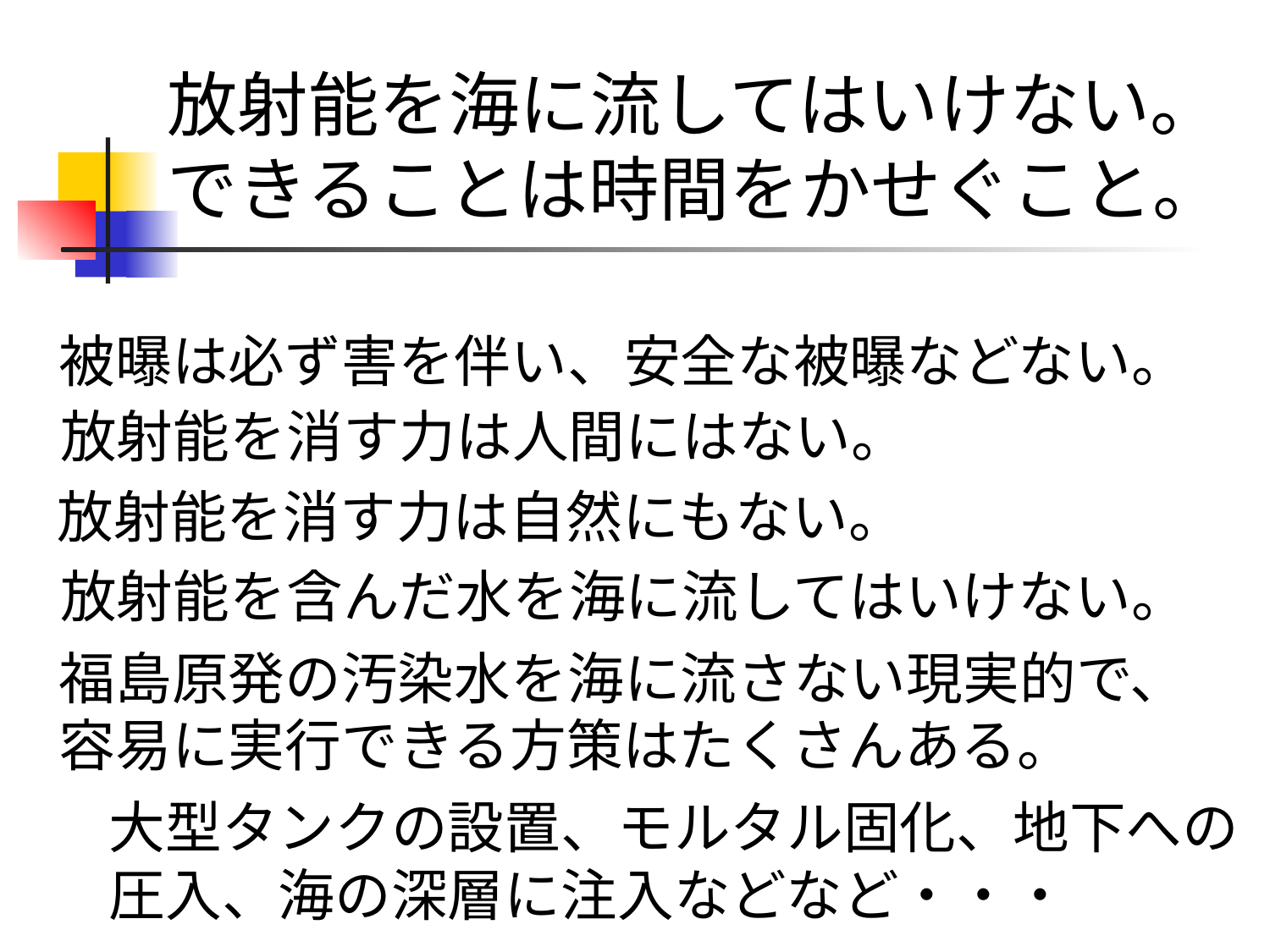

放射能を海に流してはいけない。
できることは時間をかせぐこと。
被曝は必ず害を伴い、安全な被曝などない。
放射能を消す力は人間にはない。
放射能を消す力は自然にもない。
放射能を含んだ水を海に流してはいけない。
福島原発の汚染水を海に流さない現実的で、容易に実行できる方策はたくさんある。
大型タンクの設置、モルタル固化、地下への圧入、海の深層に注入などなど・・・